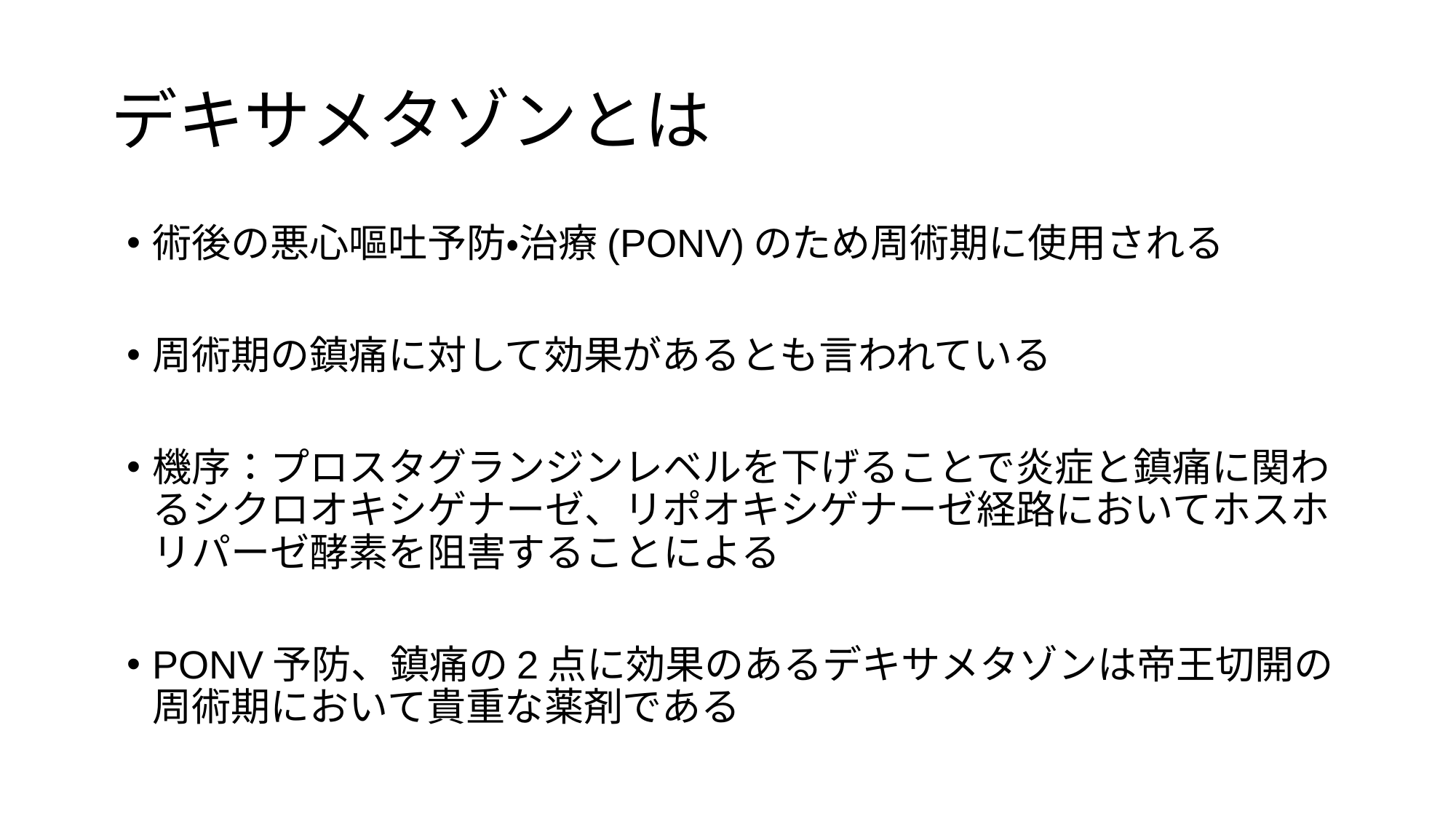

# デキサメタゾンとは
術後の悪心嘔吐予防・治療(PONV)のため周術期に使用される

周術期の鎮痛に対して効果があるとも言われている

機序：プロスタグランジンレベルを下げることで炎症と鎮痛に関わるシクロオキシゲナーゼ、リポオキシゲナーゼ経路においてホスホリパーゼ酵素を阻害することによる

PONV予防、鎮痛の2点に効果のあるデキサメタゾンは帝王切開の周術期において貴重な薬剤である